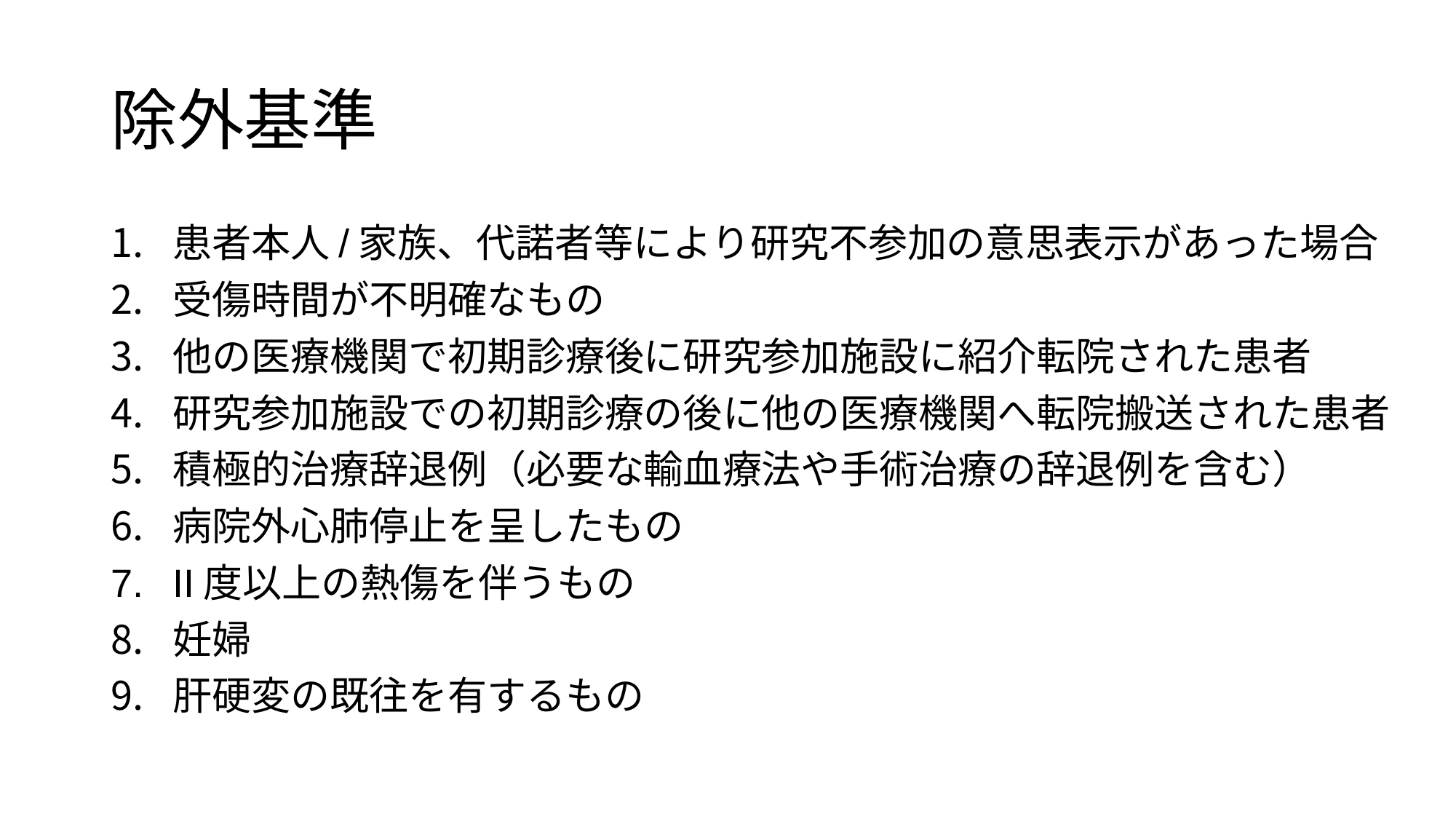

# 除外基準
患者本人/家族、代諾者等により研究不参加の意思表示があった場合
受傷時間が不明確なもの
他の医療機関で初期診療後に研究参加施設に紹介転院された患者
研究参加施設での初期診療の後に他の医療機関へ転院搬送された患者
積極的治療辞退例（必要な輸血療法や手術治療の辞退例を含む）
病院外心肺停止を呈したもの
II度以上の熱傷を伴うもの
妊婦
肝硬変の既往を有するもの